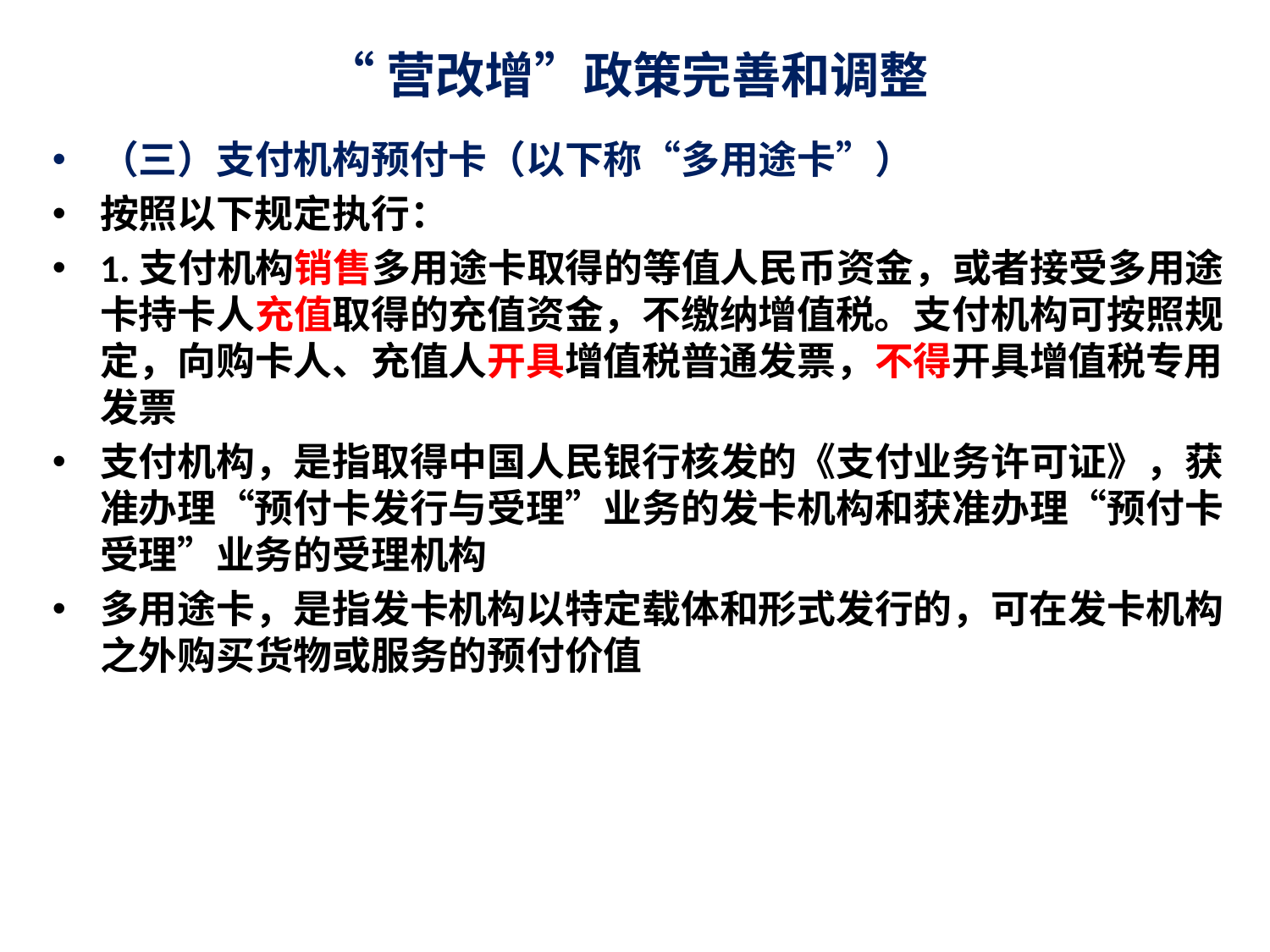

# “营改增”政策完善和调整
（三）支付机构预付卡（以下称“多用途卡”）
按照以下规定执行：
1.支付机构销售多用途卡取得的等值人民币资金，或者接受多用途卡持卡人充值取得的充值资金，不缴纳增值税。支付机构可按照规定，向购卡人、充值人开具增值税普通发票，不得开具增值税专用发票
支付机构，是指取得中国人民银行核发的《支付业务许可证》，获准办理“预付卡发行与受理”业务的发卡机构和获准办理“预付卡受理”业务的受理机构
多用途卡，是指发卡机构以特定载体和形式发行的，可在发卡机构之外购买货物或服务的预付价值